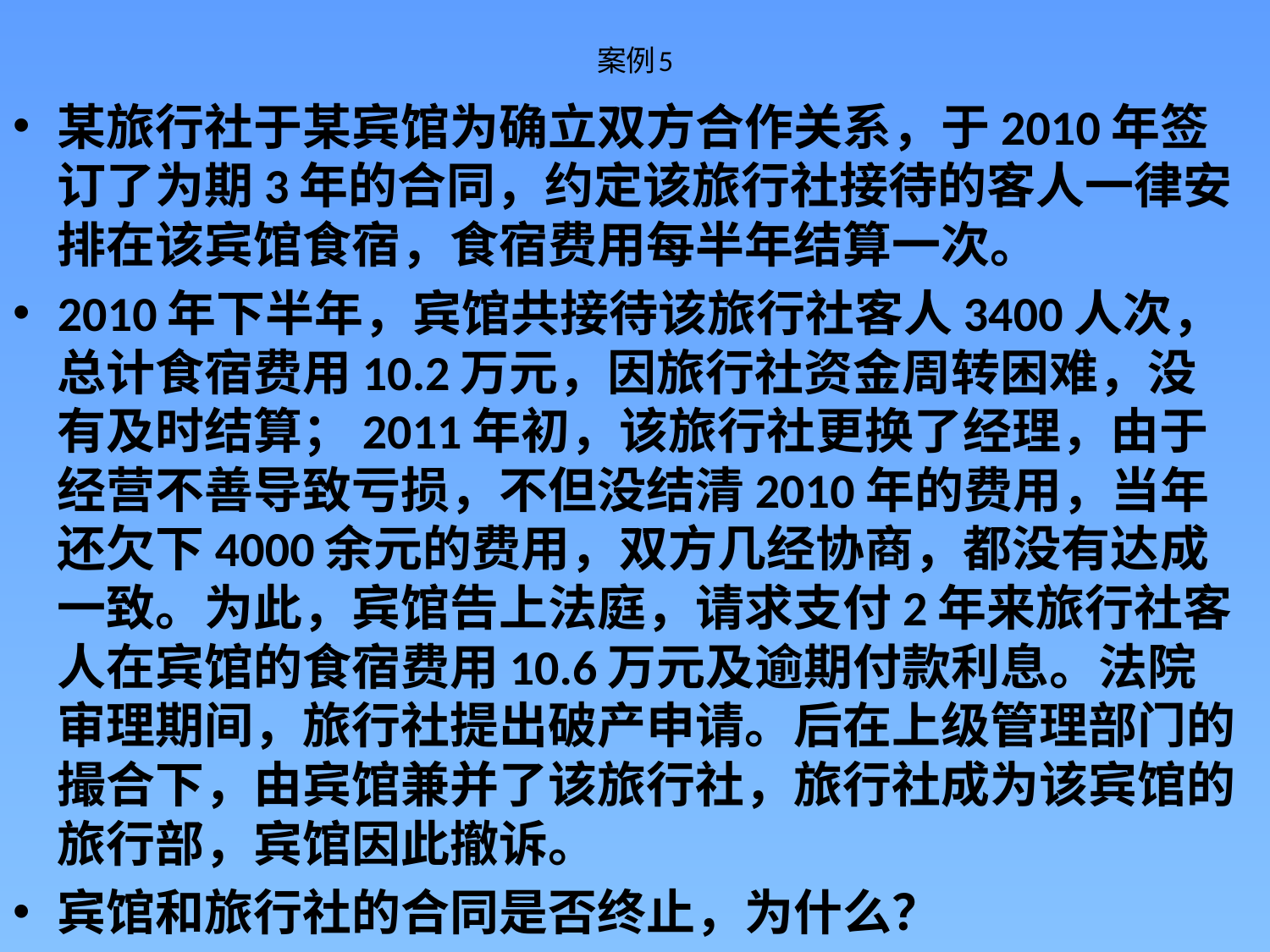

# 案例5
某旅行社于某宾馆为确立双方合作关系，于2010年签订了为期3年的合同，约定该旅行社接待的客人一律安排在该宾馆食宿，食宿费用每半年结算一次。
2010年下半年，宾馆共接待该旅行社客人3400人次，总计食宿费用10.2万元，因旅行社资金周转困难，没有及时结算；2011年初，该旅行社更换了经理，由于经营不善导致亏损，不但没结清2010年的费用，当年还欠下4000余元的费用，双方几经协商，都没有达成一致。为此，宾馆告上法庭，请求支付2年来旅行社客人在宾馆的食宿费用10.6万元及逾期付款利息。法院审理期间，旅行社提出破产申请。后在上级管理部门的撮合下，由宾馆兼并了该旅行社，旅行社成为该宾馆的旅行部，宾馆因此撤诉。
宾馆和旅行社的合同是否终止，为什么？